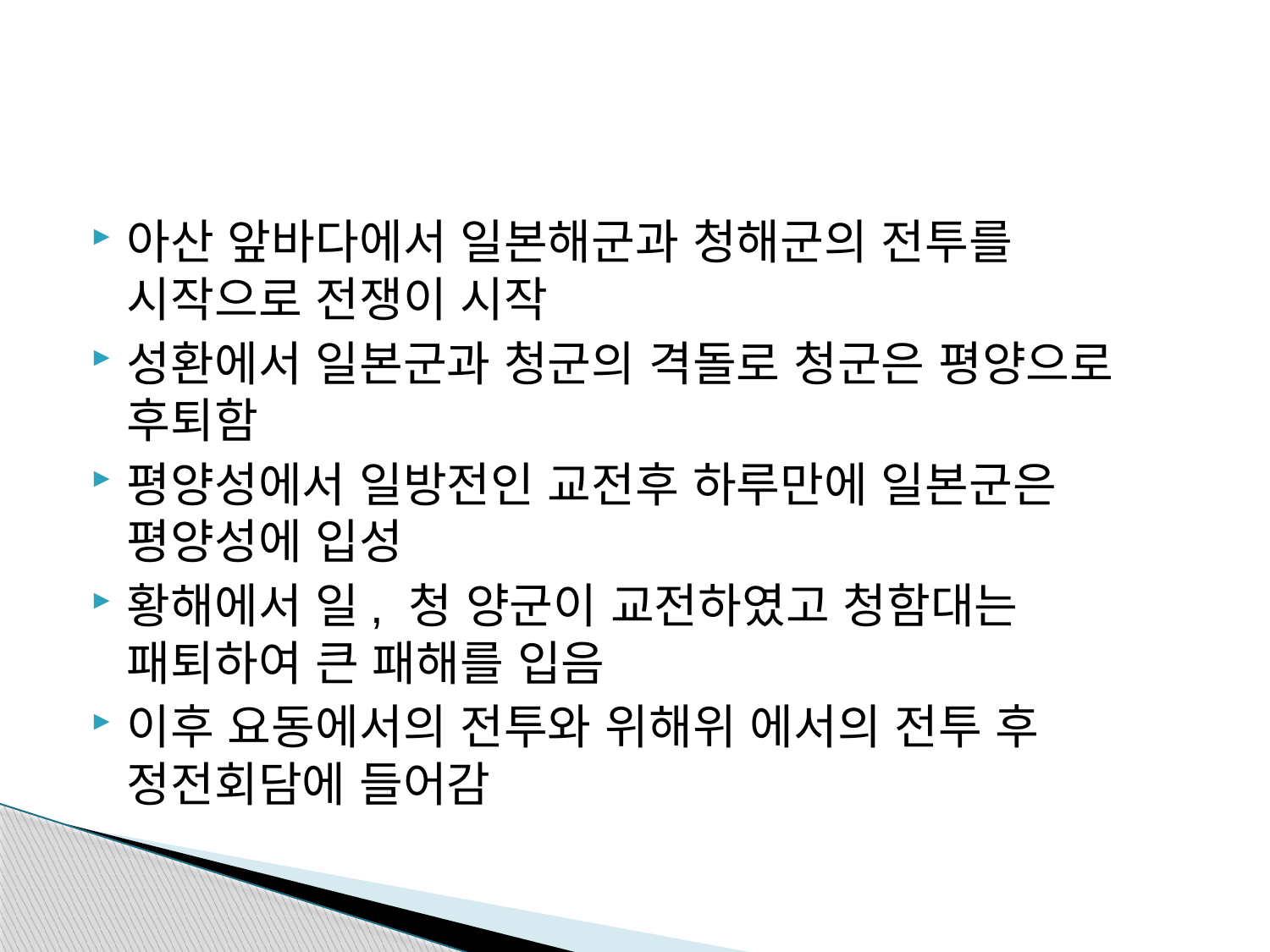

#
아산 앞바다에서 일본해군과 청해군의 전투를 시작으로 전쟁이 시작
성환에서 일본군과 청군의 격돌로 청군은 평양으로 후퇴함
평양성에서 일방전인 교전후 하루만에 일본군은 평양성에 입성
황해에서 일, 청 양군이 교전하였고 청함대는 패퇴하여 큰 패해를 입음
이후 요동에서의 전투와 위해위 에서의 전투 후 정전회담에 들어감